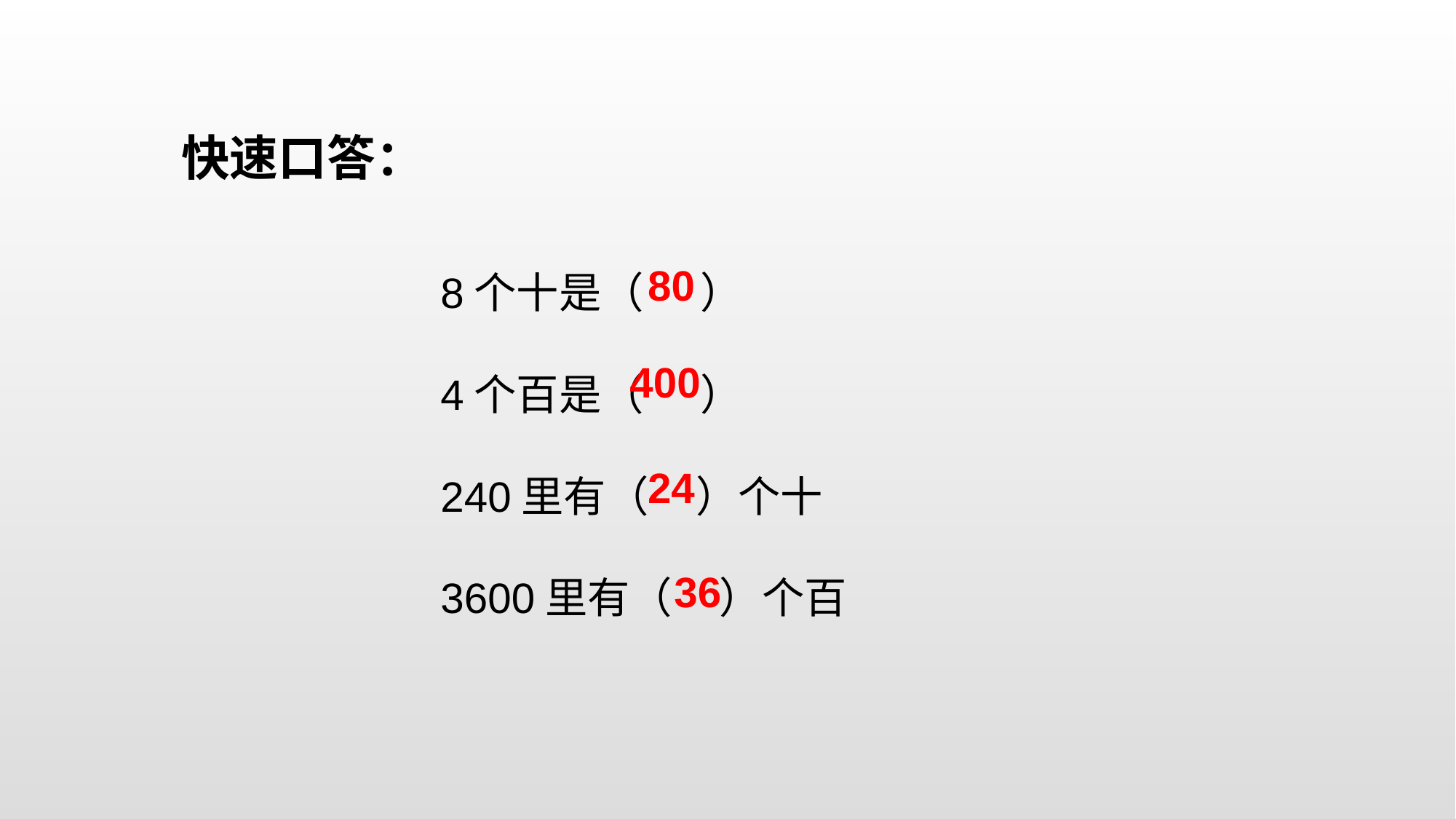

快速口答：
8个十是（      ）
4个百是（      ）
240里有（     ）个十
3600里有（     ）个百

80
400
24
36